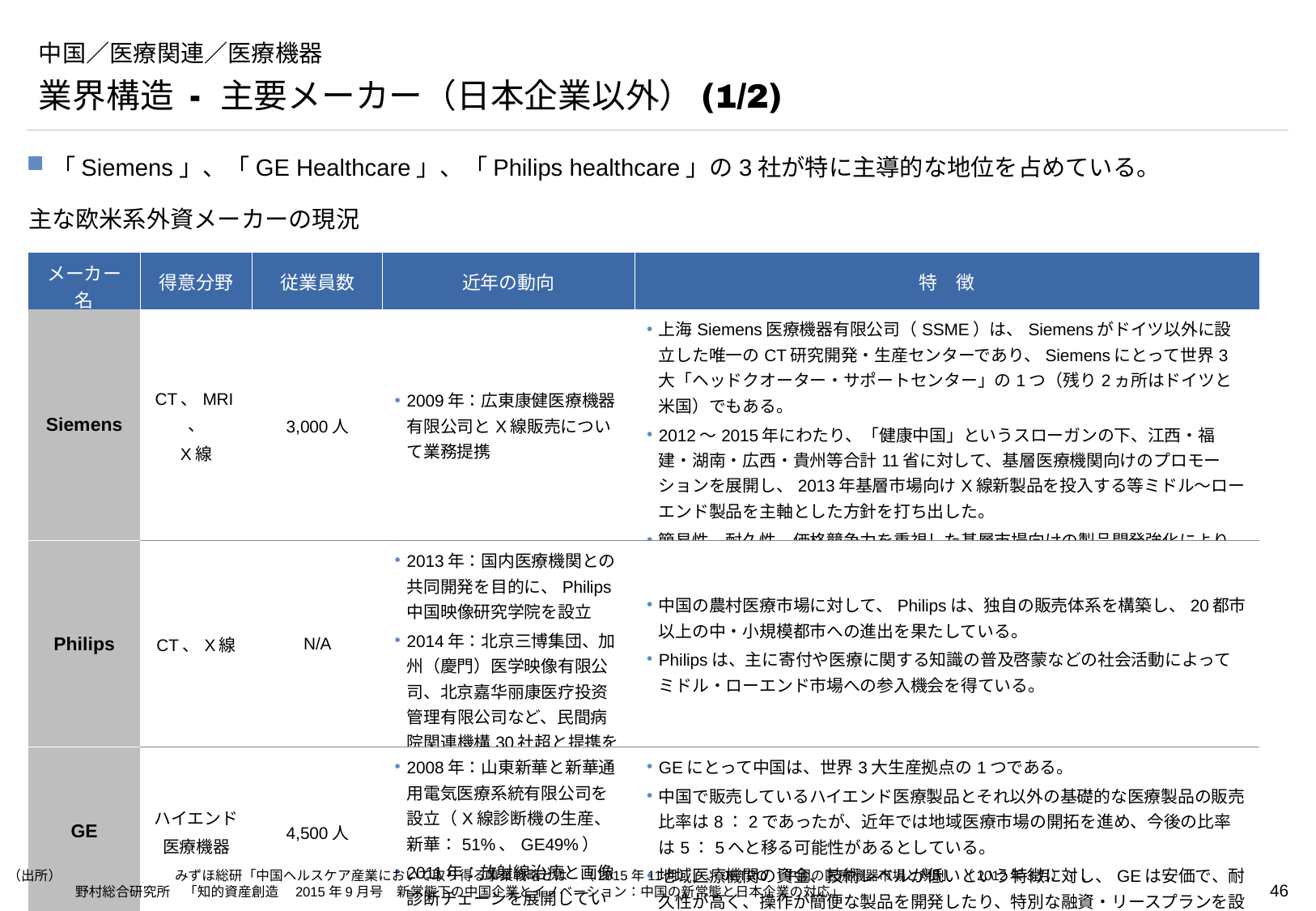

# 中国／医療関連／医療機器
業界構造 - 主要メーカー（日本企業以外）(1/2)
「Siemens」、「GE Healthcare」、「Philips healthcare」の3社が特に主導的な地位を占めている。
主な欧米系外資メーカーの現況
| メーカー名 | 得意分野 | 従業員数 | 近年の動向 | 特　徴 |
| --- | --- | --- | --- | --- |
| Siemens | CT、MRI、 X線 | 3,000人 | 2009年：広東康健医療機器有限公司とX線販売について業務提携 | 上海Siemens医療機器有限公司（SSME）は、Siemensがドイツ以外に設立した唯一のCT研究開発・生産センターであり、Siemensにとって世界3大「ヘッドクオーター・サポートセンター」の1つ（残り2ヵ所はドイツと米国）でもある。 2012～2015年にわたり、「健康中国」というスローガンの下、江西・福建・湖南・広西・貴州等合計11省に対して、基層医療機関向けのプロモーションを展開し、2013年基層市場向けX線新製品を投入する等ミドル～ローエンド製品を主軸とした方針を打ち出した。 簡易性、耐久性、価格競争力を重視した基層市場向けの製品開発強化により、戦略的に中小都市をターゲットにした顧客開拓を続けている。 |
| Philips | CT、X線 | N/A | 2013年：国内医療機関との共同開発を目的に、Philips中国映像研究学院を設立 2014年：北京三博集団、加州（慶門）医学映像有限公司、北京嘉华丽康医疗投资管理有限公司など、民間病院関連機構30社超と提携を調印 | 中国の農村医療市場に対して、Philipsは、独自の販売体系を構築し、20都市以上の中・小規模都市への進出を果たしている。 Philipsは、主に寄付や医療に関する知識の普及啓蒙などの社会活動によってミドル・ローエンド市場への参入機会を得ている。 |
| GE | ハイエンド 医療機器 | 4,500人 | 2008年：山東新華と新華通用電気医療系統有限公司を設立（X線診断機の生産、新華：51%、GE49%） 2011年：放射線治療と画像診断チェーンを展開している泰和誠と業務提携 | GEにとって中国は、世界3大生産拠点の1つである。 中国で販売しているハイエンド医療製品とそれ以外の基礎的な医療製品の販売比率は8：2であったが、近年では地域医療市場の開拓を進め、今後の比率は5：5へと移る可能性があるとしている。 地域医療機関の資金、技術レベルが低いという特徴に対し、GEは安価で、耐久性が高く、操作が簡便な製品を開発したり、特別な融資・リースプランを設けたりしている。 |
（出所）	みずほ総研「中国ヘルスケア産業において取り得る事業戦略とは　（2015年11月）」、JETRO「中国の医療機器市場と規制　（2012年3月） 」、
　　　　　野村総合研究所　「知的資産創造　2015年9月号　新常態下の中国企業とイノベーション：中国の新常態と日本企業の対応」